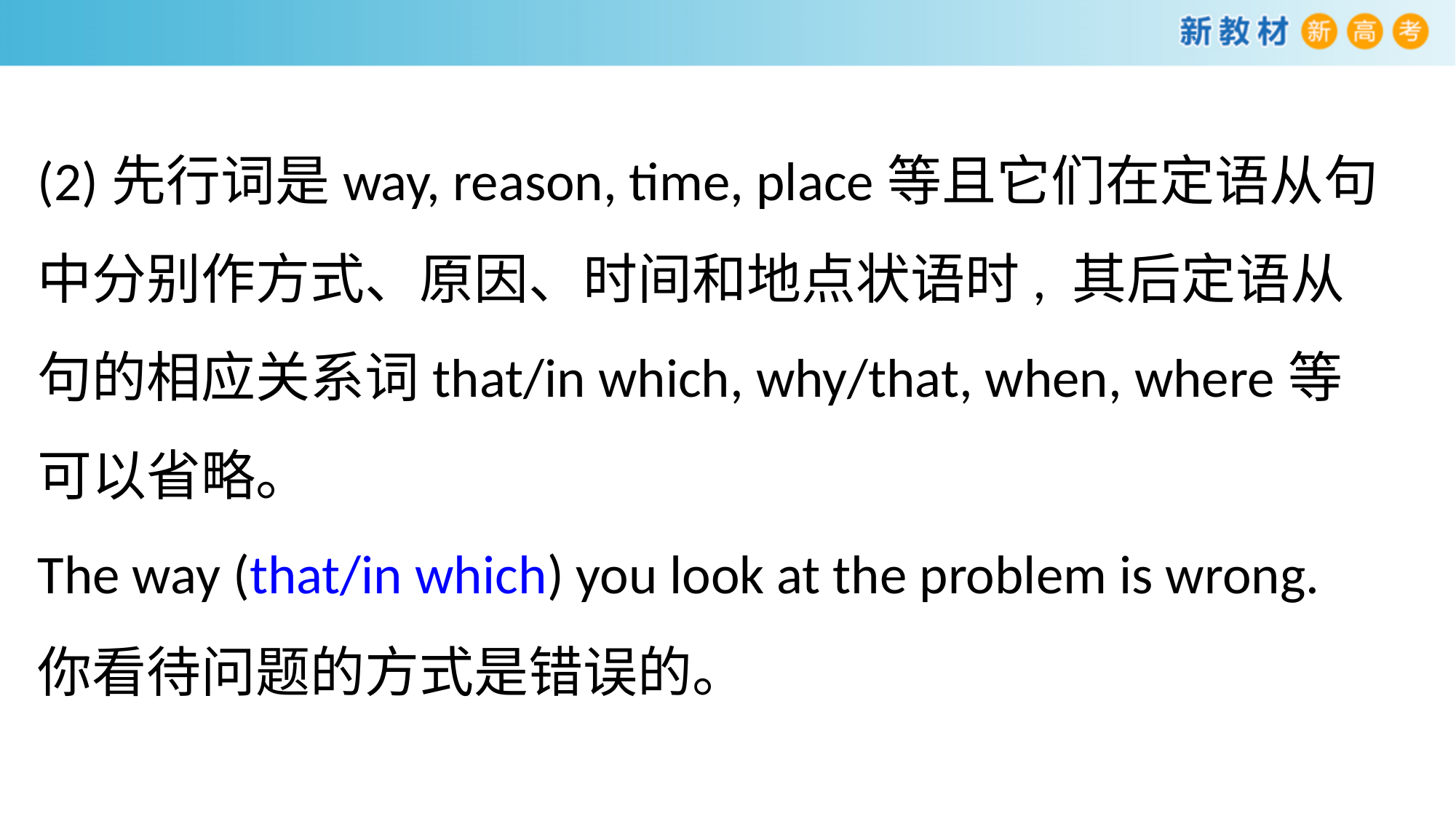

(2)先行词是way, reason, time, place等且它们在定语从句中分别作方式、原因、时间和地点状语时, 其后定语从句的相应关系词that/in which, why/that, when, where等可以省略。
The way (that/in which) you look at the problem is wrong.
你看待问题的方式是错误的。